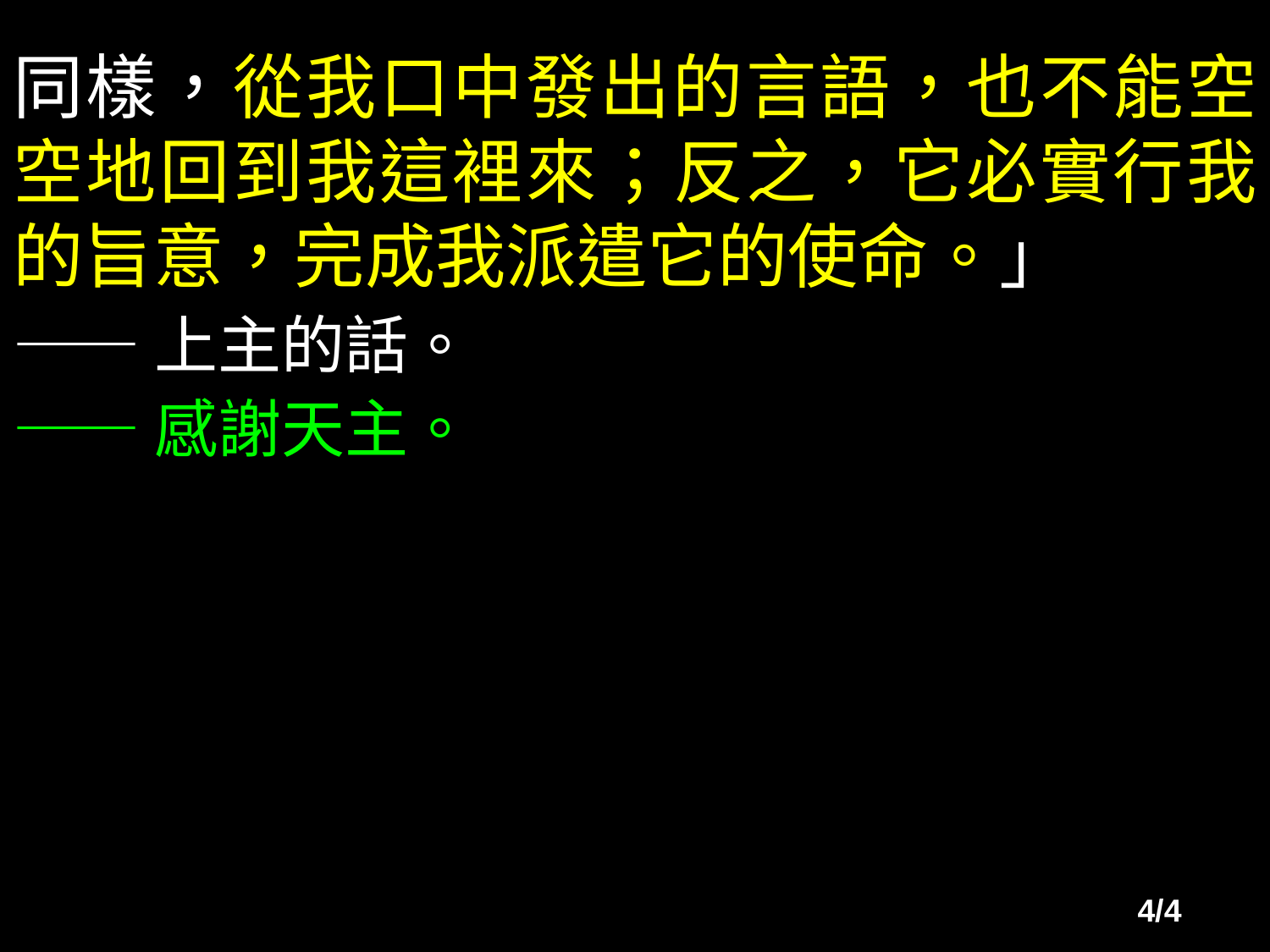

同樣，從我口中發出的言語，也不能空空地回到我這裡來；反之，它必實行我的旨意，完成我派遣它的使命。」
——上主的話。
——感謝天主。

4/4